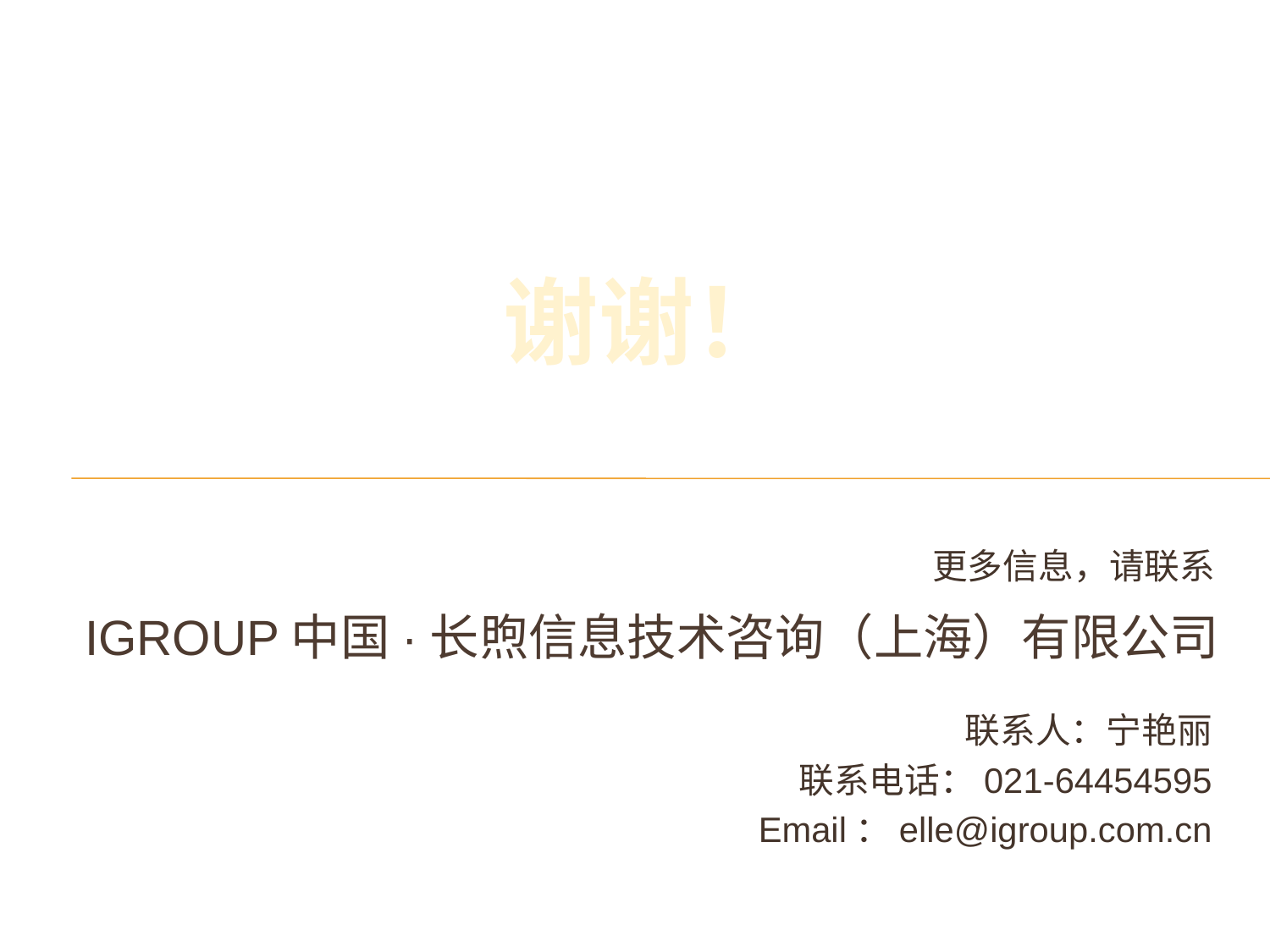

谢谢！
更多信息，请联系
# iGroup中国·长煦信息技术咨询（上海）有限公司
联系人：宁艳丽
联系电话：021-64454595
Email：elle@igroup.com.cn